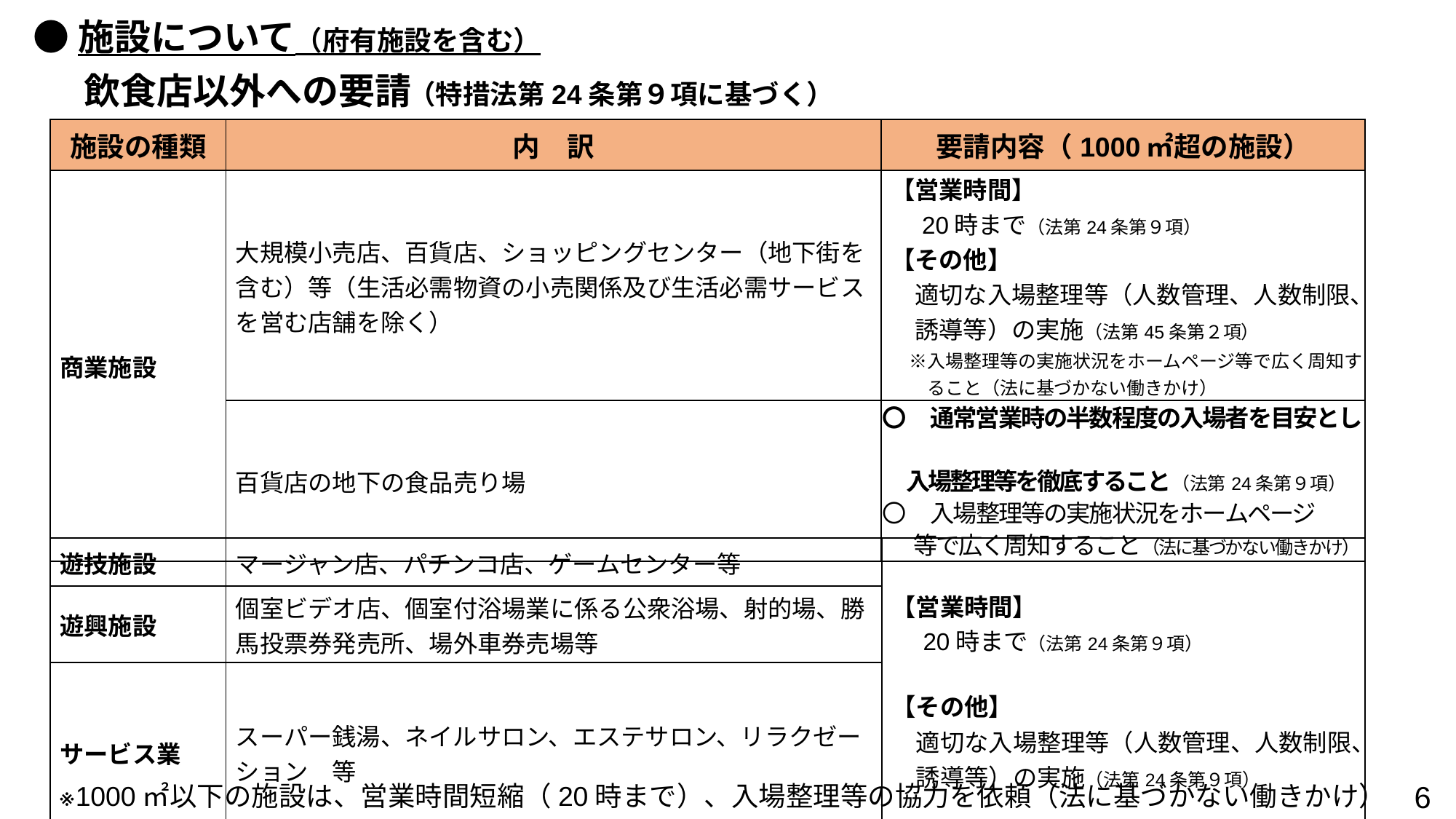

●施設について（府有施設を含む）
飲食店以外への要請
（特措法第24条第９項に基づく）
| 施設の種類 | 内　訳 | 要請内容（1000㎡超の施設） |
| --- | --- | --- |
| 商業施設 | 大規模小売店、百貨店、ショッピングセンター（地下街を含む）等（生活必需物資の小売関係及び生活必需サービスを営む店舗を除く） | 【営業時間】 　20時まで（法第24条第９項） 【その他】 　適切な入場整理等（人数管理、人数制限、 　誘導等）の実施（法第45条第２項） 　※入場整理等の実施状況をホームページ等で広く周知す 　　ること（法に基づかない働きかけ） |
|  | 百貨店の地下の食品売り場 | 〇　通常営業時の半数程度の入場者を目安とし　 　入場整理等を徹底すること（法第24条第９項） 〇　入場整理等の実施状況をホームページ　　 　等で広く周知すること（法に基づかない働きかけ） |
| 遊技施設 | マージャン店、パチンコ店、ゲームセンター等 | 【営業時間】 　20時まで（法第24条第９項） 【その他】 　適切な入場整理等（人数管理、人数制限、 　誘導等）の実施（法第24条第９項） |
| --- | --- | --- |
| 遊興施設 | 個室ビデオ店、個室付浴場業に係る公衆浴場、射的場、勝馬投票券発売所、場外車券売場等 |  |
| サービス業 | スーパー銭湯、ネイルサロン、エステサロン、リラクゼーション　等 |  |
※1000㎡以下の施設は、営業時間短縮（20時まで）、入場整理等の協力を依頼（法に基づかない働きかけ）
6